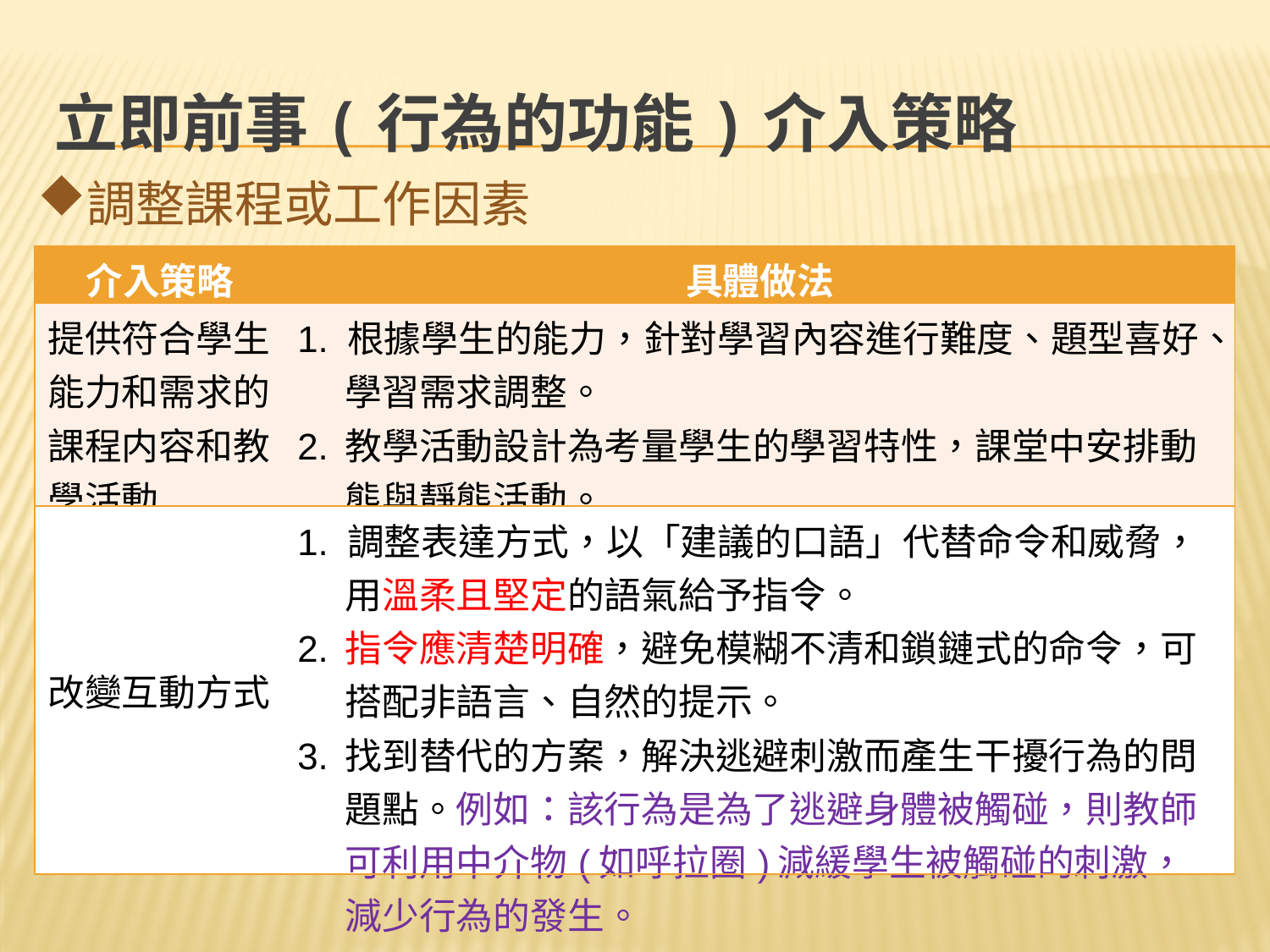

# 立即前事(行為的功能)介入策略
調整課程或工作因素
| 介入策略 | 具體做法 |
| --- | --- |
| 提供符合學生能力和需求的課程内容和教學活動 | 1. 根據學生的能力，針對學習內容進行難度、題型喜好、學習需求調整。 2. 教學活動設計為考量學生的學習特性，課堂中安排動態與靜態活動。 |
| 改變互動方式 | 1. 調整表達方式，以「建議的口語」代替命令和威脅，用溫柔且堅定的語氣給予指令。 2. 指令應清楚明確，避免模糊不清和鎖鏈式的命令，可搭配非語言、自然的提示。 3. 找到替代的方案，解決逃避刺激而產生干擾行為的問題點。例如：該行為是為了逃避身體被觸碰，則教師可利用中介物(如呼拉圈)減緩學生被觸碰的刺激，減少行為的發生。 |